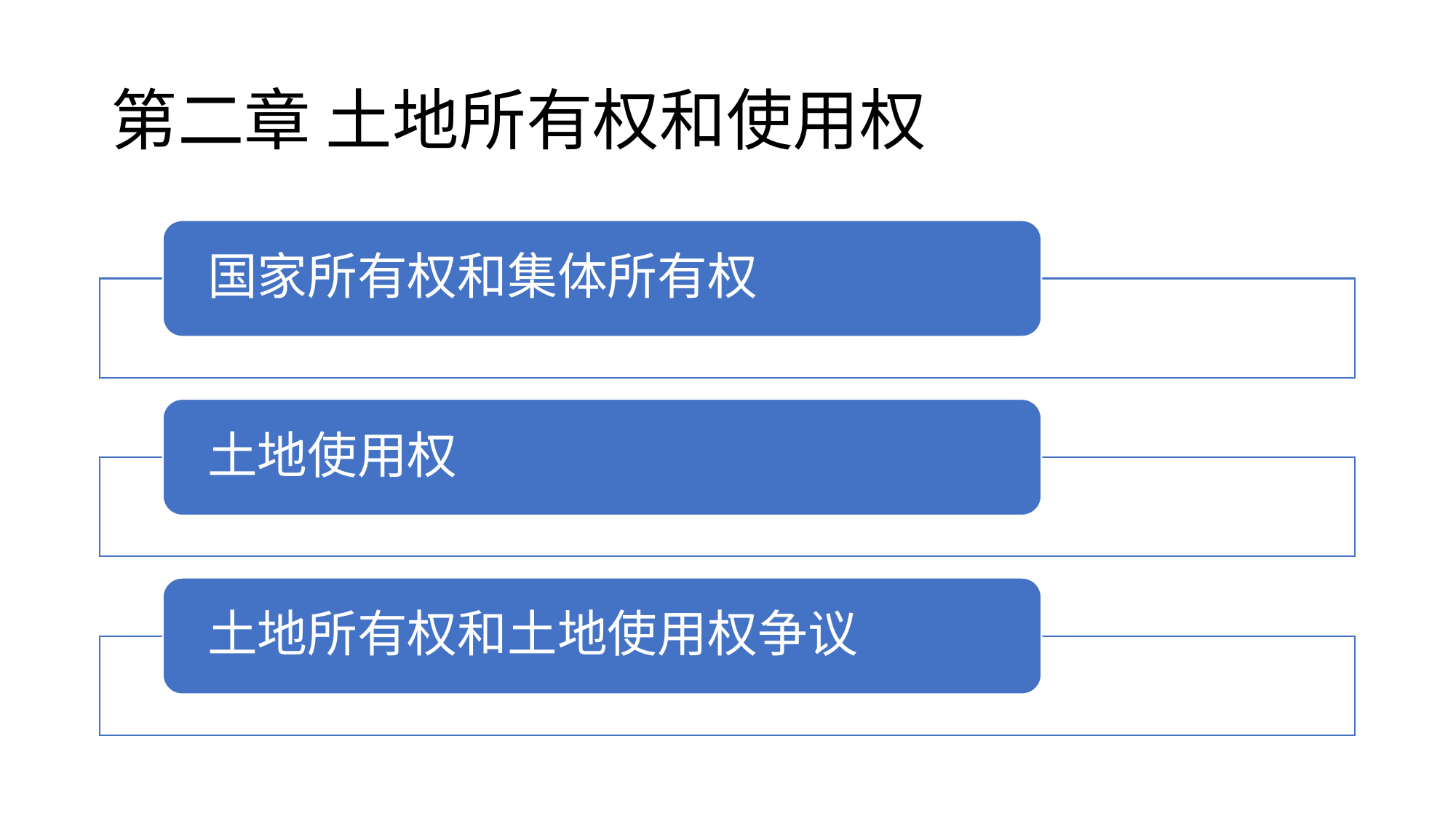

# 第二章 土地所有权和使用权
国家所有权和集体所有权
土地使用权
土地所有权和土地使用权争议